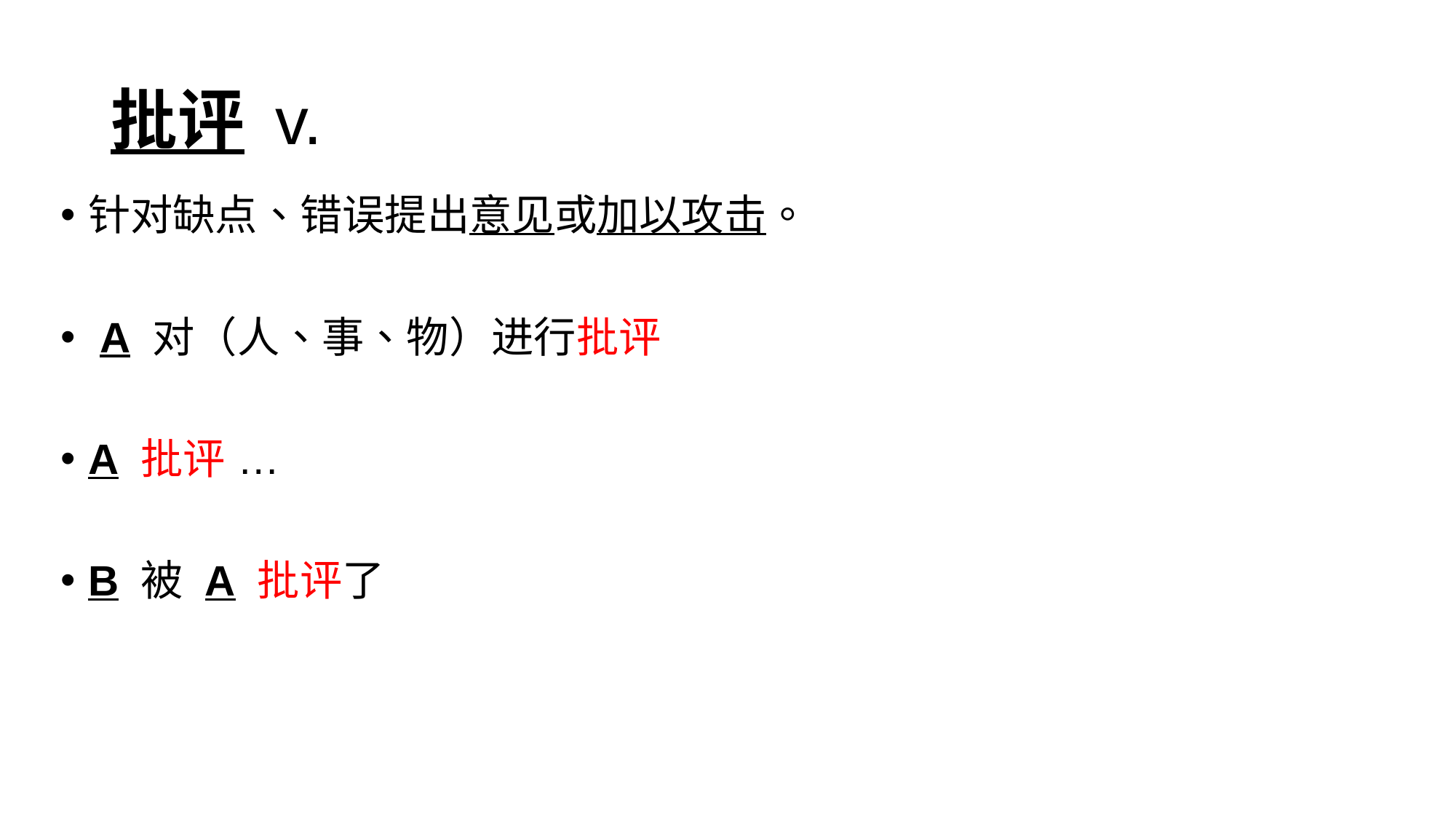

# 批评 v.
针对缺点、错误提出意见或加以攻击。

 A 对（人、事、物）进行批评

A 批评 …

B 被 A 批评了